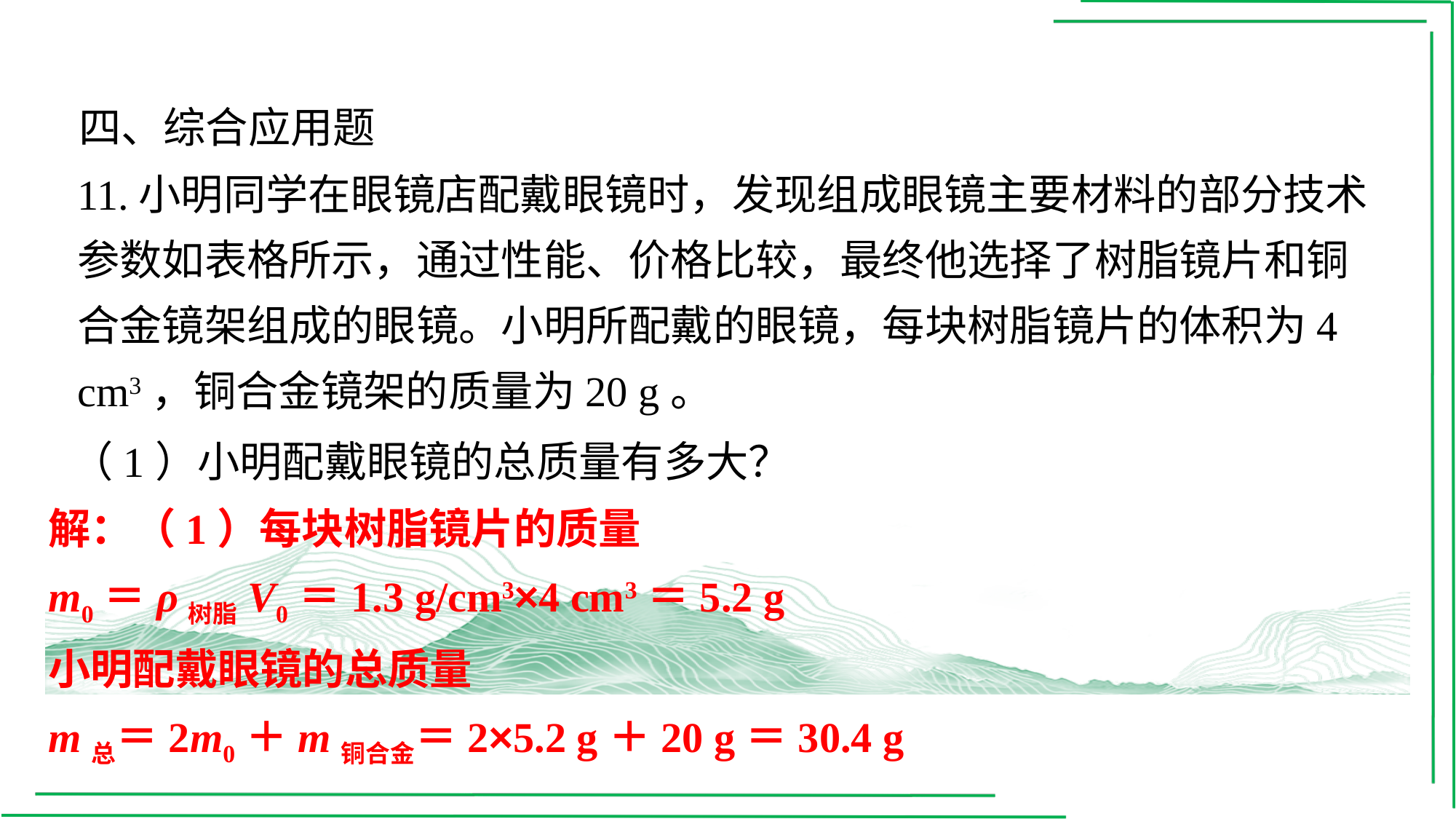

四、综合应用题
11.小明同学在眼镜店配戴眼镜时，发现组成眼镜主要材料的部分技术参数如表格所示，通过性能、价格比较，最终他选择了树脂镜片和铜合金镜架组成的眼镜。小明所配戴的眼镜，每块树脂镜片的体积为4 cm3，铜合金镜架的质量为20 g。
（1）小明配戴眼镜的总质量有多大？
解：（1）每块树脂镜片的质量
m0＝ρ树脂V0＝1.3 g/cm3×4 cm3＝5.2 g
小明配戴眼镜的总质量
m总＝2m0＋m铜合金＝2×5.2 g＋20 g＝30.4 g